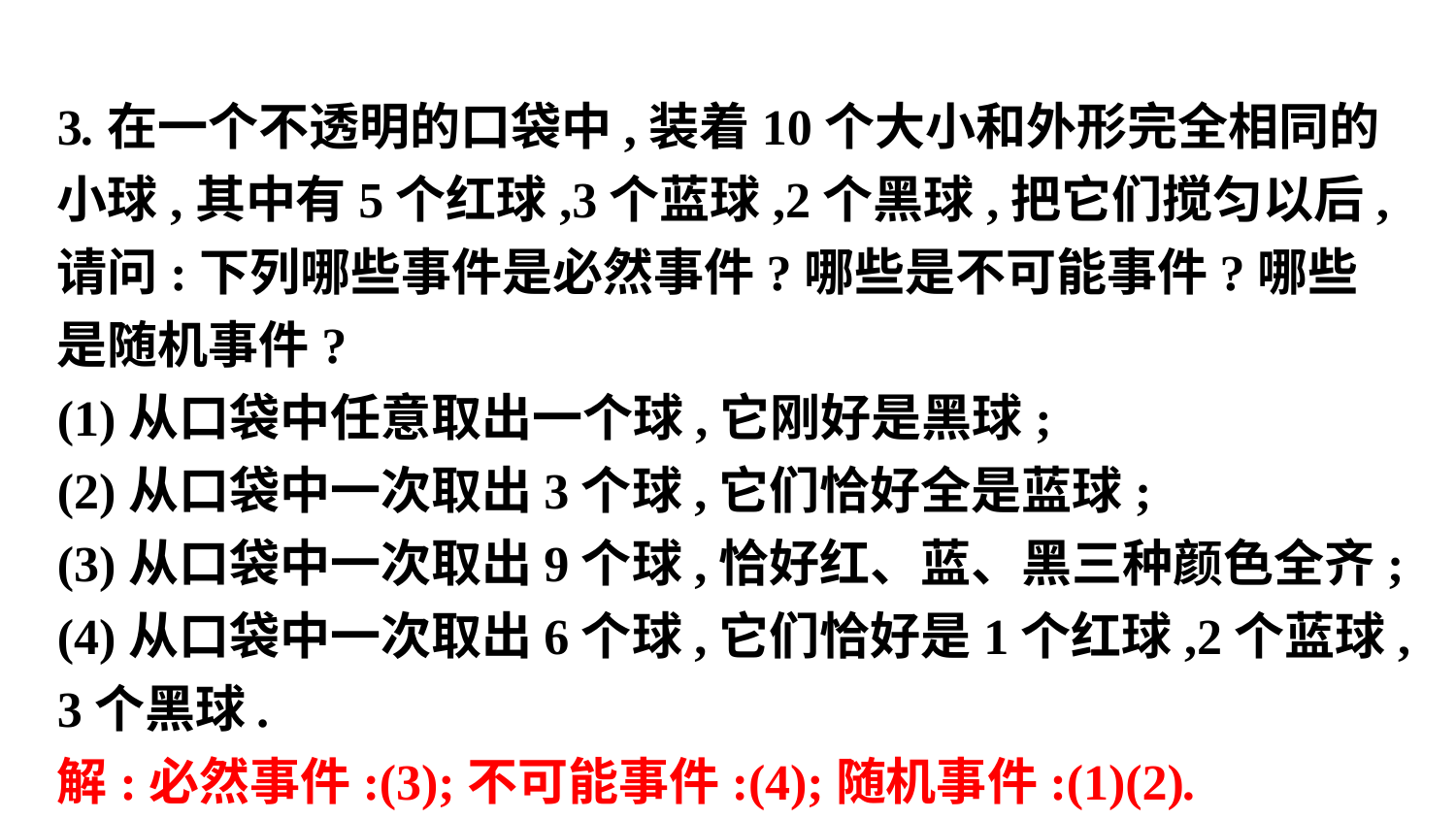

3.在一个不透明的口袋中,装着10个大小和外形完全相同的小球,其中有5个红球,3个蓝球,2个黑球,把它们搅匀以后,请问:下列哪些事件是必然事件?哪些是不可能事件?哪些是随机事件?
(1)从口袋中任意取出一个球,它刚好是黑球;
(2)从口袋中一次取出3个球,它们恰好全是蓝球;
(3)从口袋中一次取出9个球,恰好红、蓝、黑三种颜色全齐;
(4)从口袋中一次取出6个球,它们恰好是1个红球,2个蓝球,3个黑球.
解:必然事件:(3);不可能事件:(4);随机事件:(1)(2).